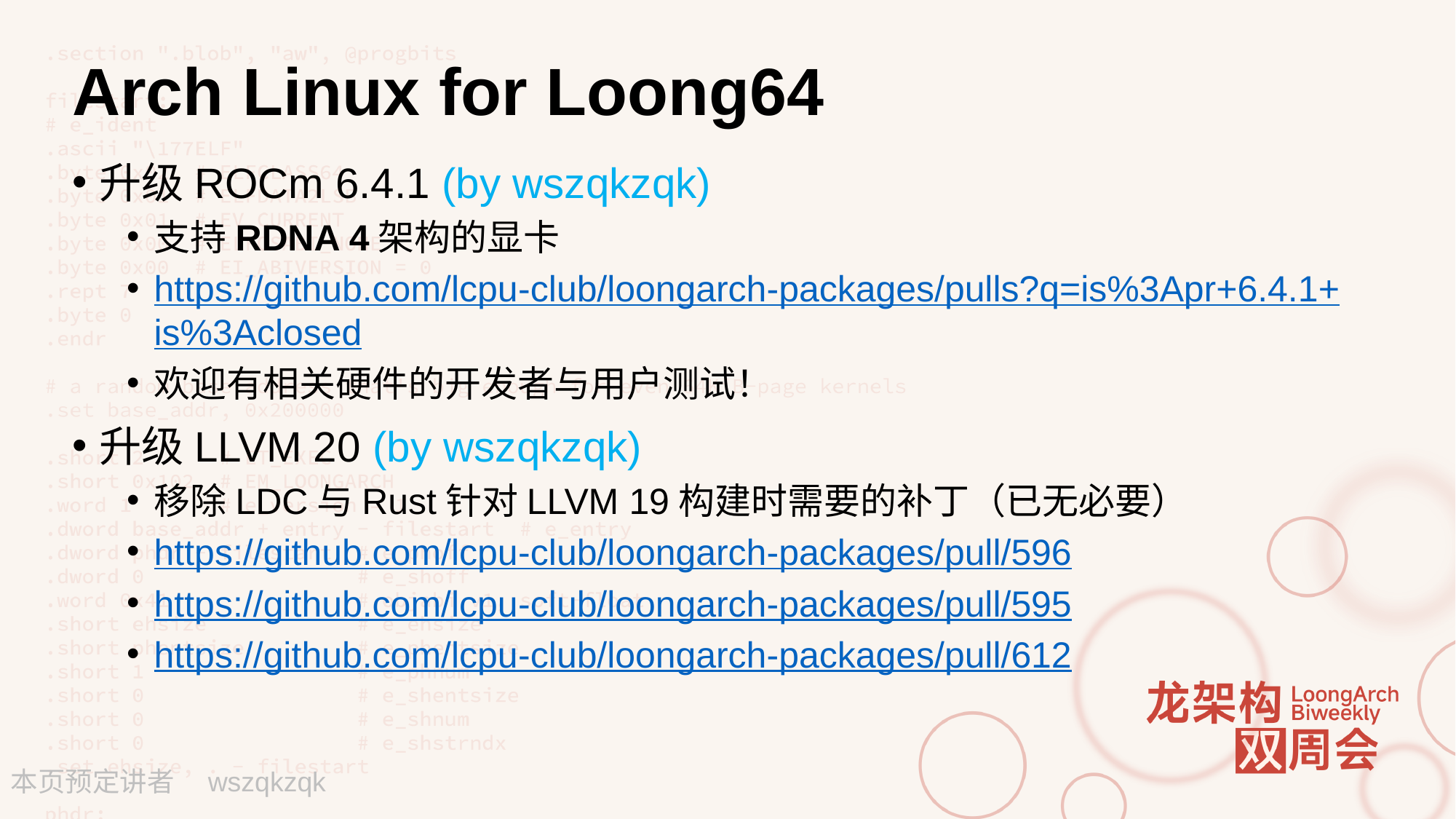

# Arch Linux for Loong64
升级ROCm 6.4.1 (by wszqkzqk)
支持RDNA 4架构的显卡
https://github.com/lcpu-club/loongarch-packages/pulls?q=is%3Apr+6.4.1+is%3Aclosed
欢迎有相关硬件的开发者与用户测试！
升级LLVM 20 (by wszqkzqk)
移除LDC与Rust针对LLVM 19构建时需要的补丁（已无必要）
https://github.com/lcpu-club/loongarch-packages/pull/596
https://github.com/lcpu-club/loongarch-packages/pull/595
https://github.com/lcpu-club/loongarch-packages/pull/612
wszqkzqk